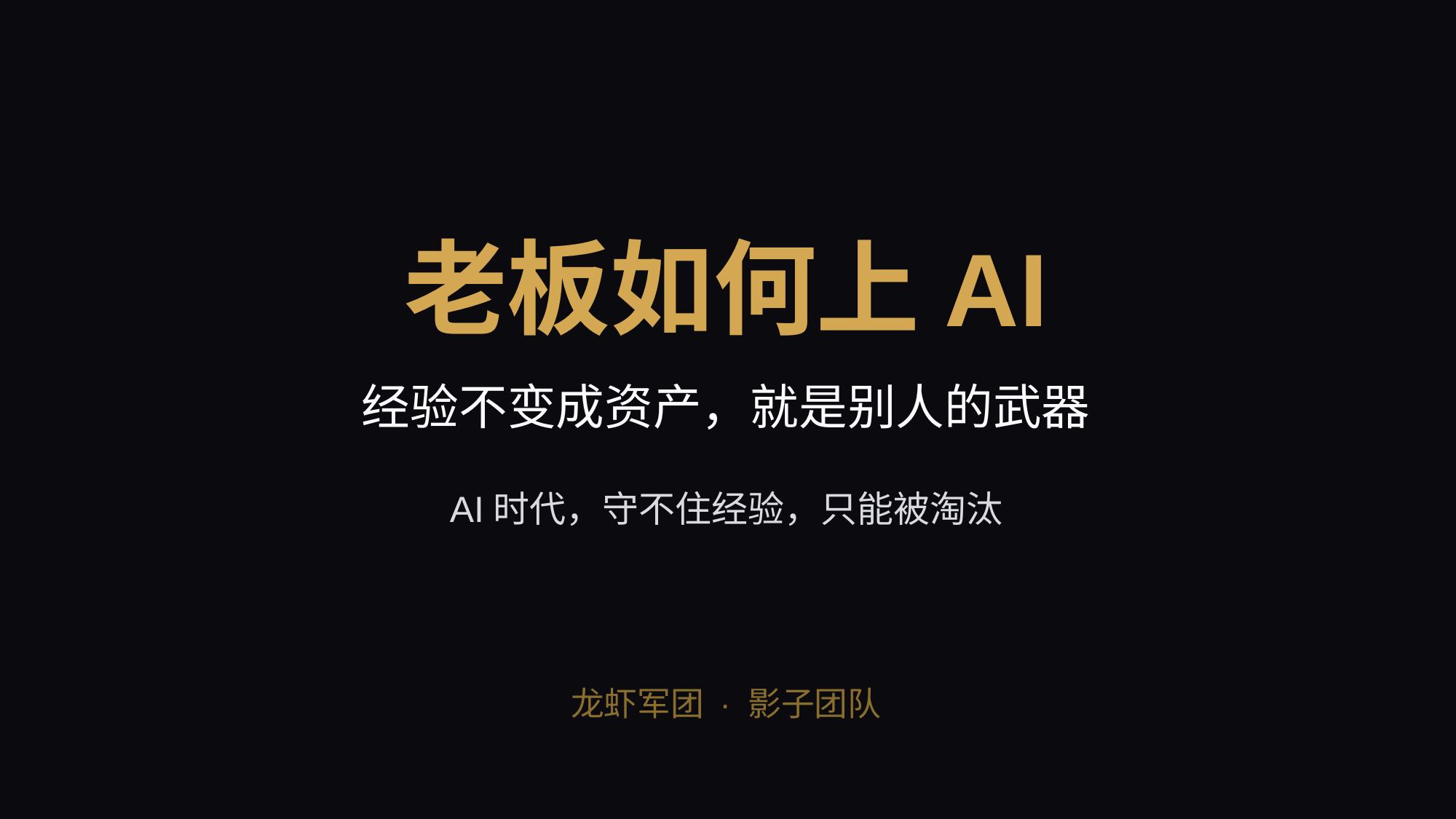

老板如何上AI
经验不变成资产，就是别人的武器
AI时代，守不住经验，只能被淘汰
龙虾军团 · 影子团队